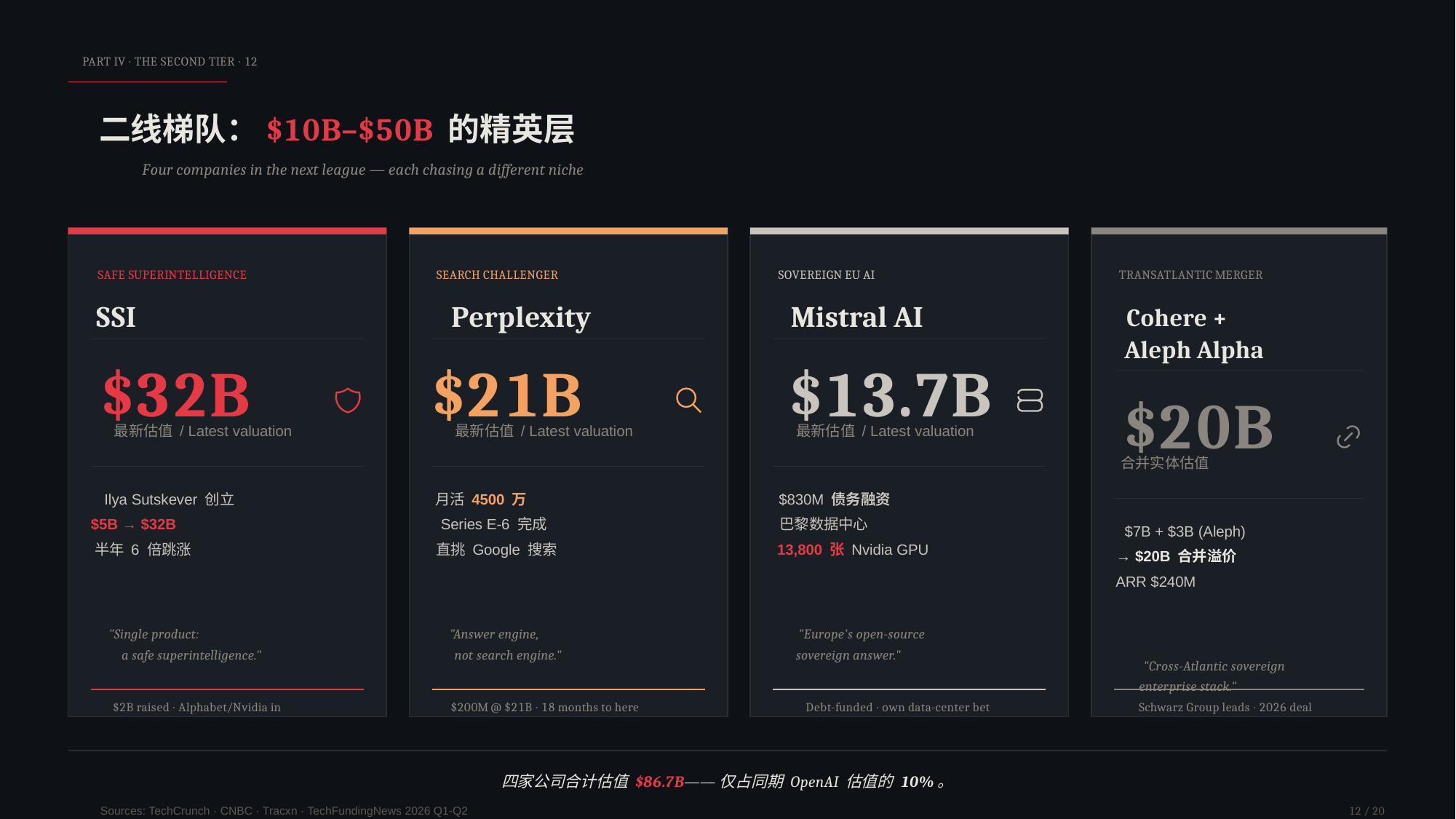

PART IV · THE SECOND TIER · 12

二线梯队：$10B–$50B 的精英层
Four companies in the next league — each chasing a different niche

SAFE SUPERINTELLIGENCE
SSI

$32B

最新估值 / Latest valuation

Ilya Sutskever 创立
$5B → $32B
半年 6 倍跳涨
"Single product:
a safe superintelligence."

$2B raised · Alphabet/Nvidia in

SEARCH CHALLENGER
Perplexity

$21B

最新估值 / Latest valuation

月活 4500 万
Series E-6 完成
直挑 Google 搜索
"Answer engine,
not search engine."

$200M @ $21B · 18 months to here

SOVEREIGN EU AI
Mistral AI

$13.7B

最新估值 / Latest valuation

$830M 债务融资
巴黎数据中心
13,800 张 Nvidia GPU
"Europe's open-source
sovereign answer."

Debt-funded · own data-center bet

TRANSATLANTIC MERGER
Cohere +
Aleph Alpha

$20B

合并实体估值

$7B + $3B (Aleph)
→ $20B 合并溢价
ARR $240M
"Cross-Atlantic sovereign
enterprise stack."

Schwarz Group leads · 2026 deal

四家公司合计估值 $86.7B——仅占同期 OpenAI 估值的 10%。
Sources: TechCrunch · CNBC · Tracxn · TechFundingNews 2026 Q1-Q2
12 / 20